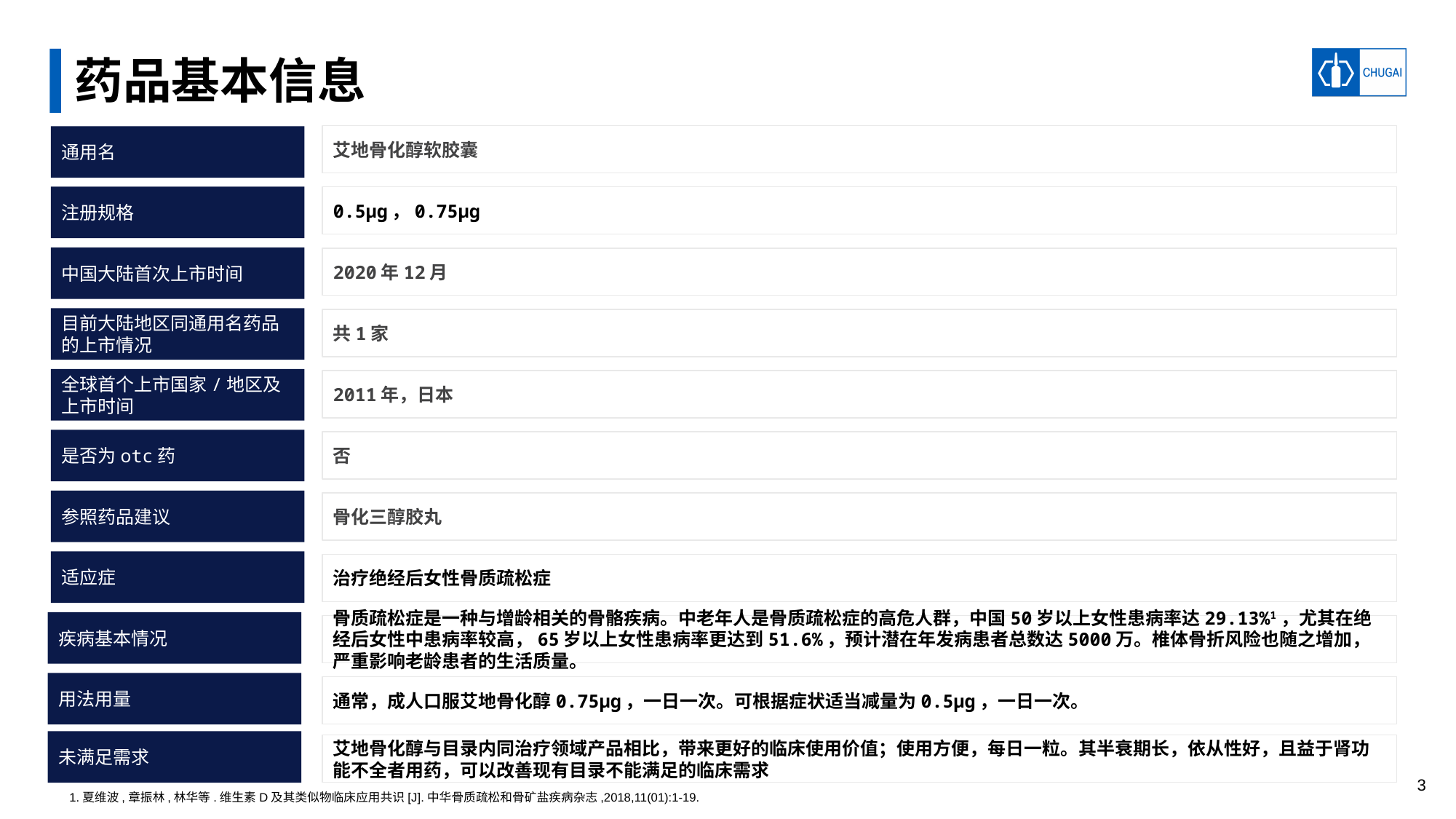

# 药品基本信息
艾地骨化醇软胶囊
通用名
注册规格
0.5μg，0.75μg
中国大陆首次上市时间
2020年12月
目前大陆地区同通用名药品的上市情况
共1家
全球首个上市国家/地区及上市时间
2011年，日本
是否为otc药
否
参照药品建议
骨化三醇胶丸
适应症
治疗绝经后女性骨质疏松症
疾病基本情况
骨质疏松症是一种与增龄相关的骨骼疾病。中老年人是骨质疏松症的高危人群，中国50岁以上女性患病率达29.13%1，尤其在绝经后女性中患病率较高，65岁以上女性患病率更达到51.6%，预计潜在年发病患者总数达5000万。椎体骨折风险也随之增加，严重影响老龄患者的生活质量。
用法用量
通常，成人口服艾地骨化醇0.75μg，一日一次。可根据症状适当减量为0.5μg，一日一次。
未满足需求
艾地骨化醇与目录内同治疗领域产品相比，带来更好的临床使用价值；使用方便，每日一粒。其半衰期长，依从性好，且益于肾功能不全者用药，可以改善现有目录不能满足的临床需求
1.夏维波,章振林,林华等.维生素D及其类似物临床应用共识[J].中华骨质疏松和骨矿盐疾病杂志,2018,11(01):1-19.